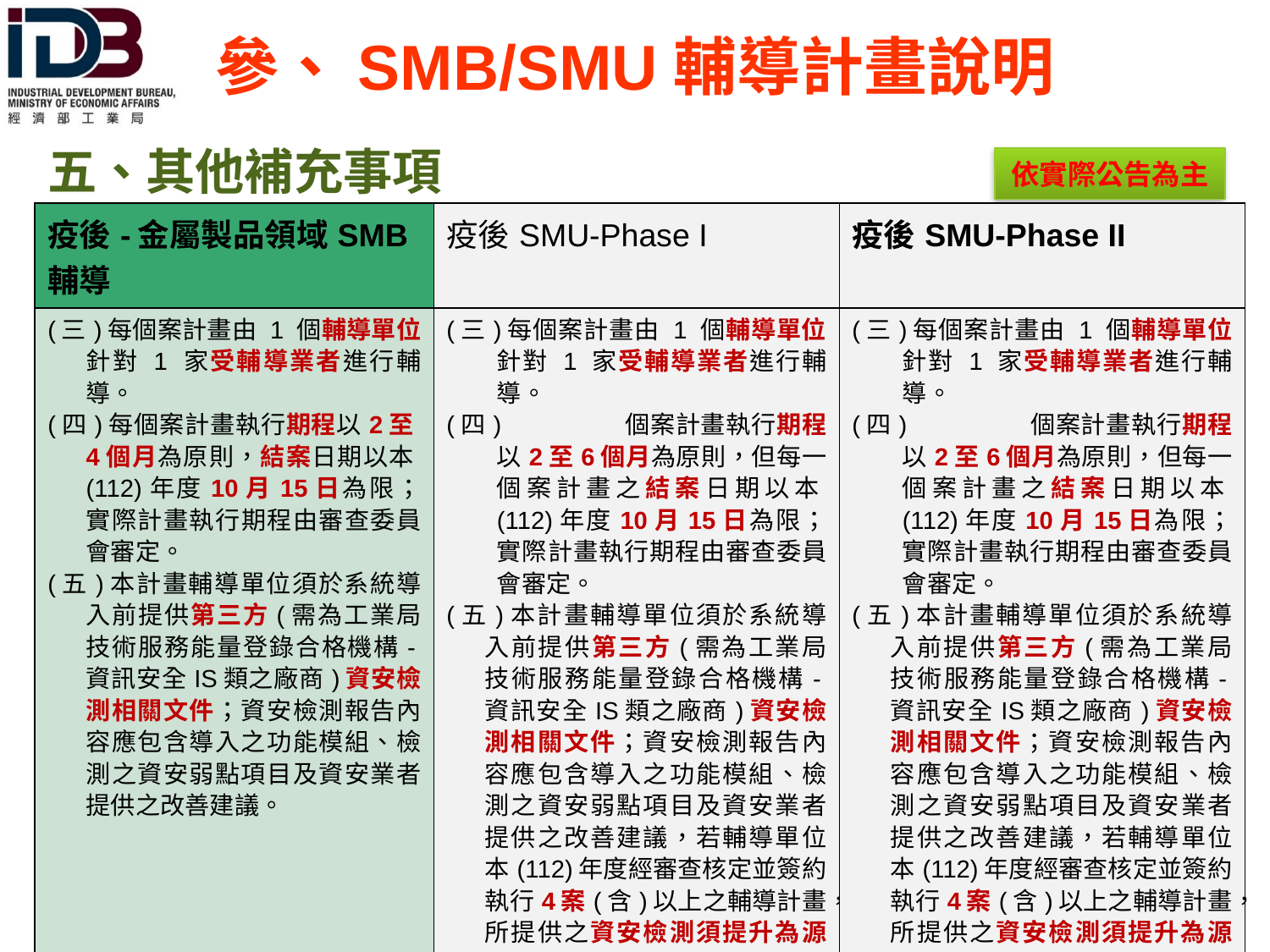

# 參、SMB/SMU輔導計畫說明
五、其他補充事項
依實際公告為主
| 疫後-金屬製品領域SMB輔導 | 疫後SMU-Phase I | 疫後SMU-Phase II |
| --- | --- | --- |
| (三)每個案計畫由 1 個輔導單位針對 1 家受輔導業者進行輔導。 (四)每個案計畫執行期程以2至4個月為原則，結案日期以本(112)年度10月15日為限；實際計畫執行期程由審查委員會審定。 (五)本計畫輔導單位須於系統導入前提供第三方(需為工業局技術服務能量登錄合格機構-資訊安全IS類之廠商)資安檢測相關文件；資安檢測報告內容應包含導入之功能模組、檢測之資安弱點項目及資安業者提供之改善建議。 | (三)每個案計畫由 1 個輔導單位針對 1 家受輔導業者進行輔導。 (四) 個案計畫執行期程以2至6個月為原則，但每一個案計畫之結案日期以本(112)年度10月15日為限；實際計畫執行期程由審查委員會審定。 (五)本計畫輔導單位須於系統導入前提供第三方(需為工業局技術服務能量登錄合格機構-資訊安全IS類之廠商)資安檢測相關文件；資安檢測報告內容應包含導入之功能模組、檢測之資安弱點項目及資安業者提供之改善建議，若輔導單位本(112)年度經審查核定並簽約執行4案(含)以上之輔導計畫，所提供之資安檢測須提升為源碼掃描。 | (三)每個案計畫由 1 個輔導單位針對 1 家受輔導業者進行輔導。 (四) 個案計畫執行期程以2至6個月為原則，但每一個案計畫之結案日期以本(112)年度10月15日為限；實際計畫執行期程由審查委員會審定。 (五)本計畫輔導單位須於系統導入前提供第三方(需為工業局技術服務能量登錄合格機構-資訊安全IS類之廠商)資安檢測相關文件；資安檢測報告內容應包含導入之功能模組、檢測之資安弱點項目及資安業者提供之改善建議，若輔導單位本(112)年度經審查核定並簽約執行4案(含)以上之輔導計畫，所提供之資安檢測須提升為源碼掃描。 |
 10